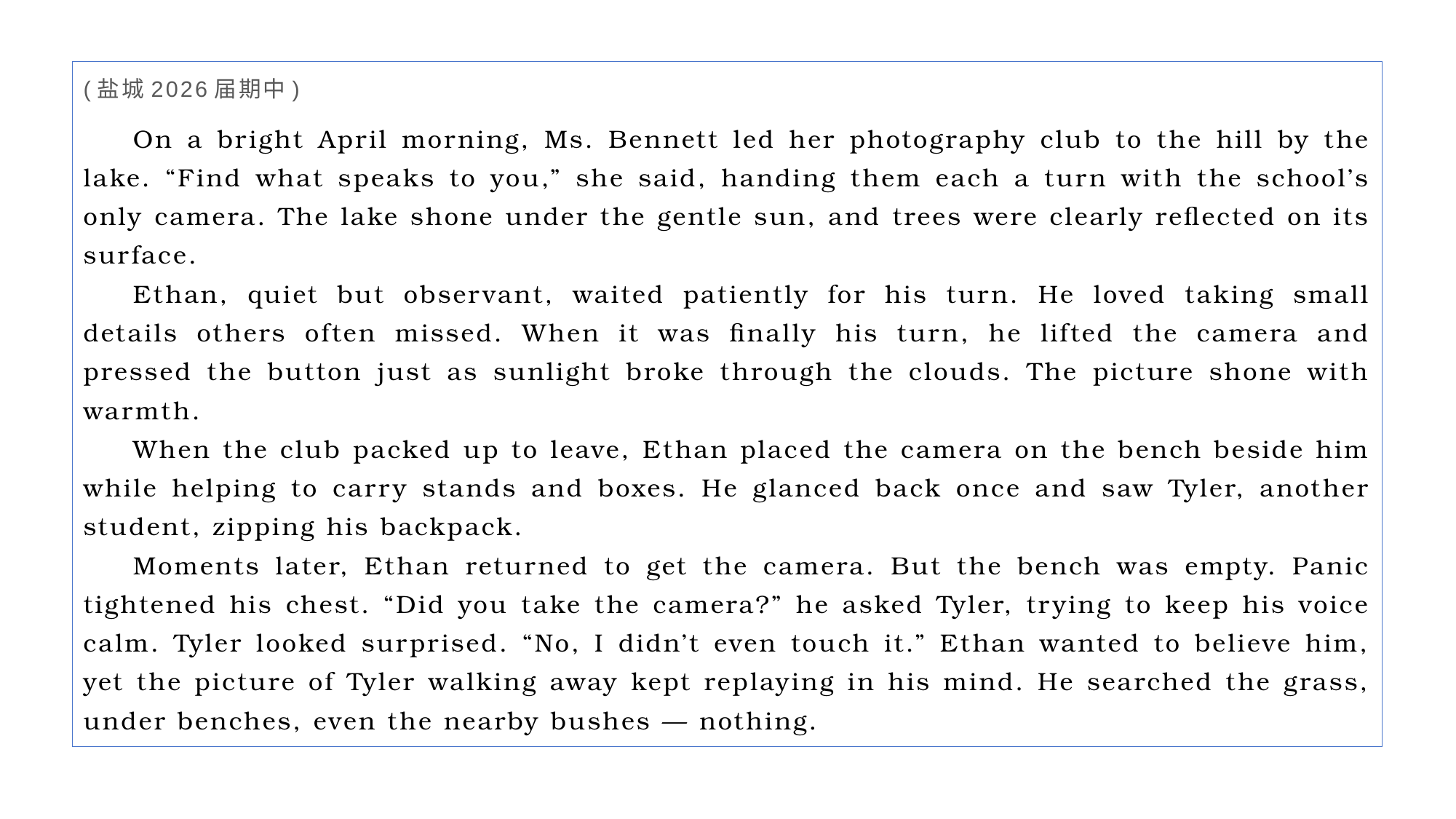

(盐城2026届期中)
On a bright April morning, Ms. Bennett led her photography club to the hill by the lake. “Find what speaks to you,” she said, handing them each a turn with the school’s only camera. The lake shone under the gentle sun, and trees were clearly reflected on its surface.
Ethan, quiet but observant, waited patiently for his turn. He loved taking small details others often missed. When it was finally his turn, he lifted the camera and pressed the button just as sunlight broke through the clouds. The picture shone with warmth.
When the club packed up to leave, Ethan placed the camera on the bench beside him while helping to carry stands and boxes. He glanced back once and saw Tyler, another student, zipping his backpack.
Moments later, Ethan returned to get the camera. But the bench was empty. Panic tightened his chest. “Did you take the camera?” he asked Tyler, trying to keep his voice calm. Tyler looked surprised. “No, I didn’t even touch it.” Ethan wanted to believe him, yet the picture of Tyler walking away kept replaying in his mind. He searched the grass, under benches, even the nearby bushes — nothing.